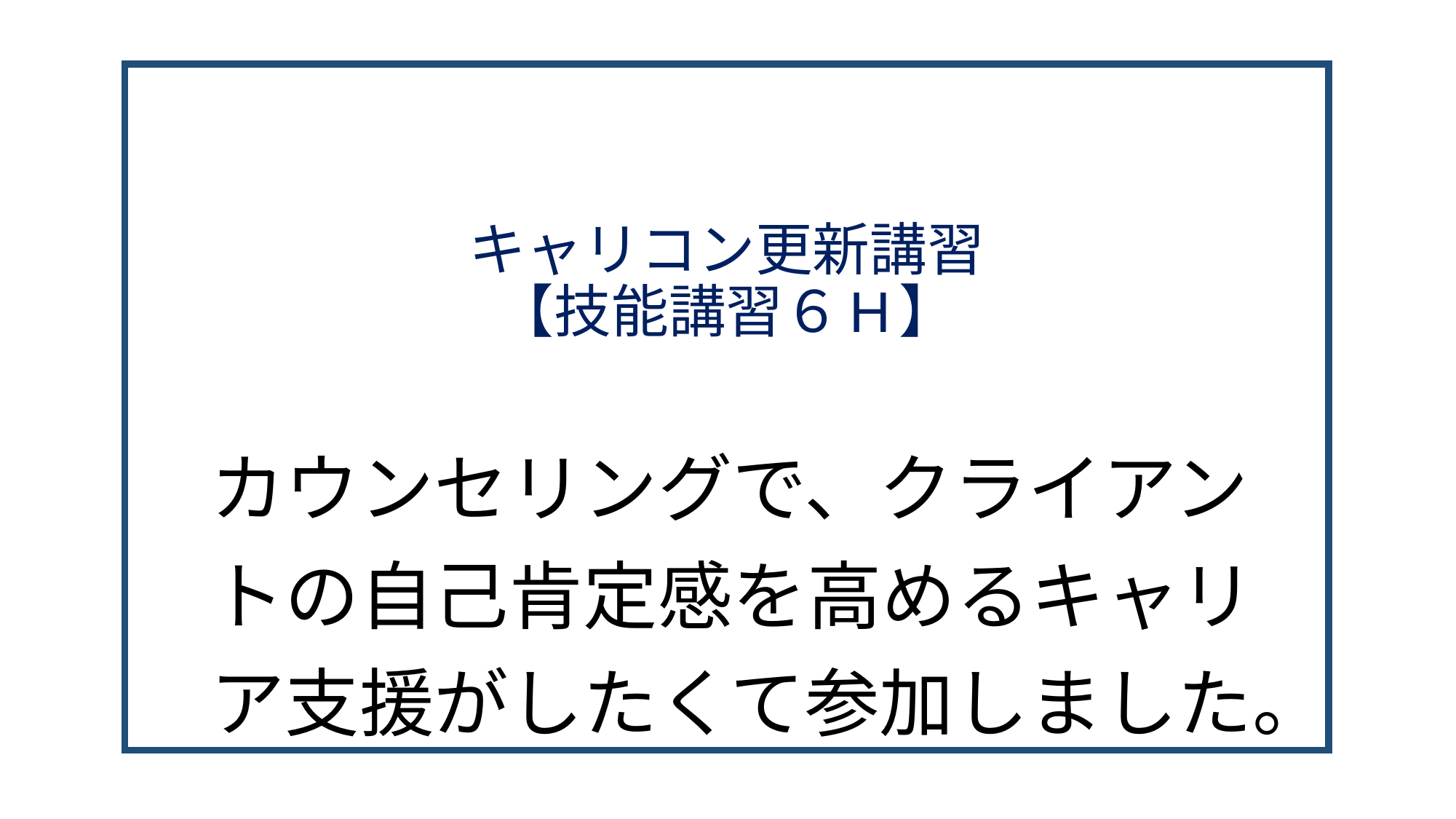

# キャリコン更新講習 【技能講習６H】
カウンセリングで、クライアントの自己肯定感を高めるキャリア支援がしたくて参加しました。